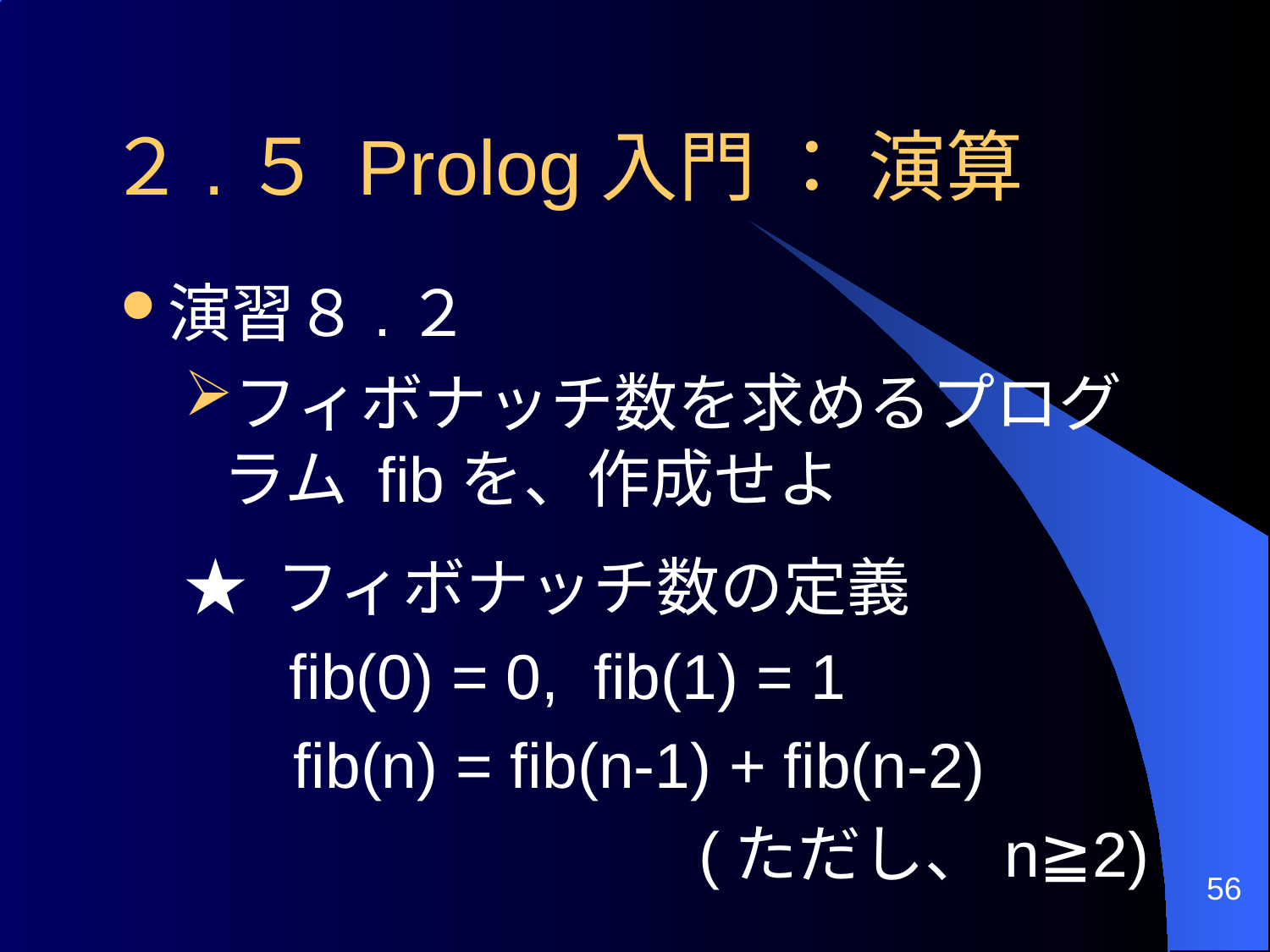

# ２.５ Prolog入門 ： 演算
演習８.２
フィボナッチ数を求めるプログラム fibを、作成せよ
★ フィボナッチ数の定義
      fib(0) = 0,  fib(1) = 1
	    fib(n) = fib(n-1) + fib(n-2)
		(ただし、n≧2)

56